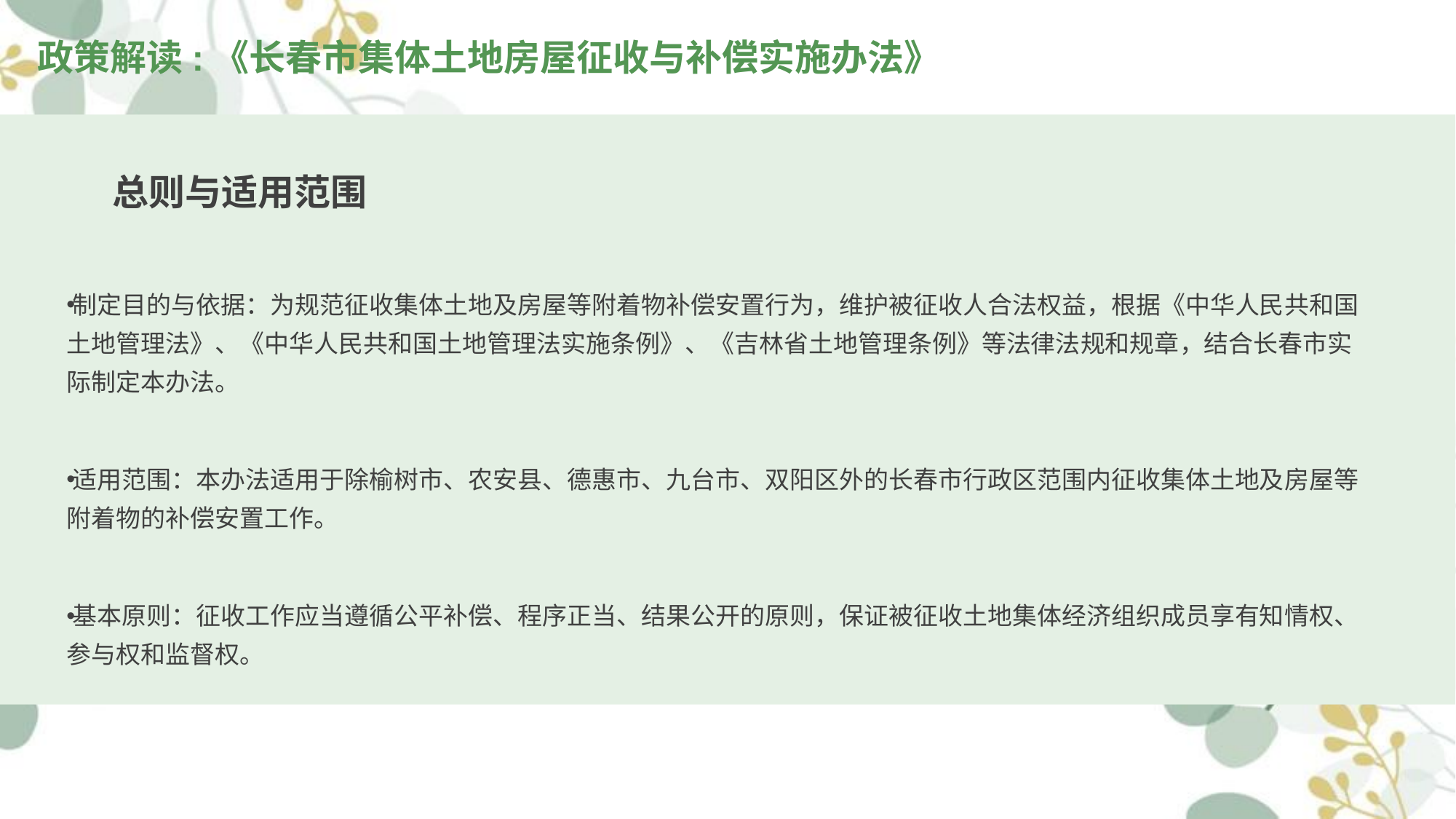

政策解读:《长春市集体土地房屋征收与补偿实施办法》
# 总则与适用范围

制定目的与依据：为规范征收集体土地及房屋等附着物补偿安置行为，维护被征收人合法权益，根据《中华人民共和国土地管理法》、《中华人民共和国土地管理法实施条例》、《吉林省土地管理条例》等法律法规和规章，结合长春市实际制定本办法。

适用范围：本办法适用于除榆树市、农安县、德惠市、九台市、双阳区外的长春市行政区范围内征收集体土地及房屋等附着物的补偿安置工作。

基本原则：征收工作应当遵循公平补偿、程序正当、结果公开的原则，保证被征收土地集体经济组织成员享有知情权、参与权和监督权。